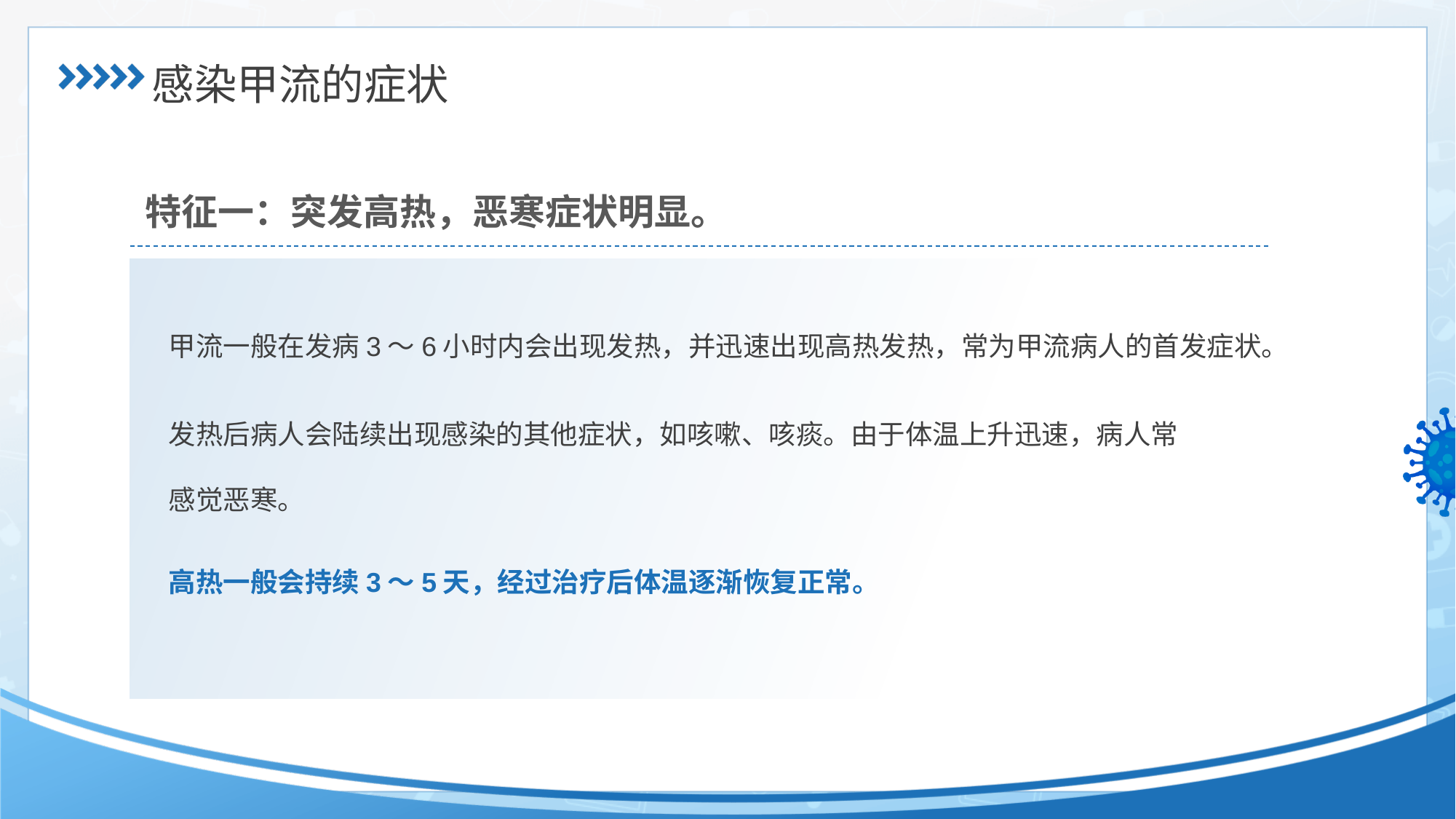

特征一：突发高热，恶寒症状明显。

甲流一般在发病3～6小时内会出现发热，并迅速出现高热发热，常为甲流病人的首发症状。
发热后病人会陆续出现感染的其他症状，如咳嗽、咳痰。由于体温上升迅速，病人常感觉恶寒。
高热一般会持续3～5天，经过治疗后体温逐渐恢复正常。